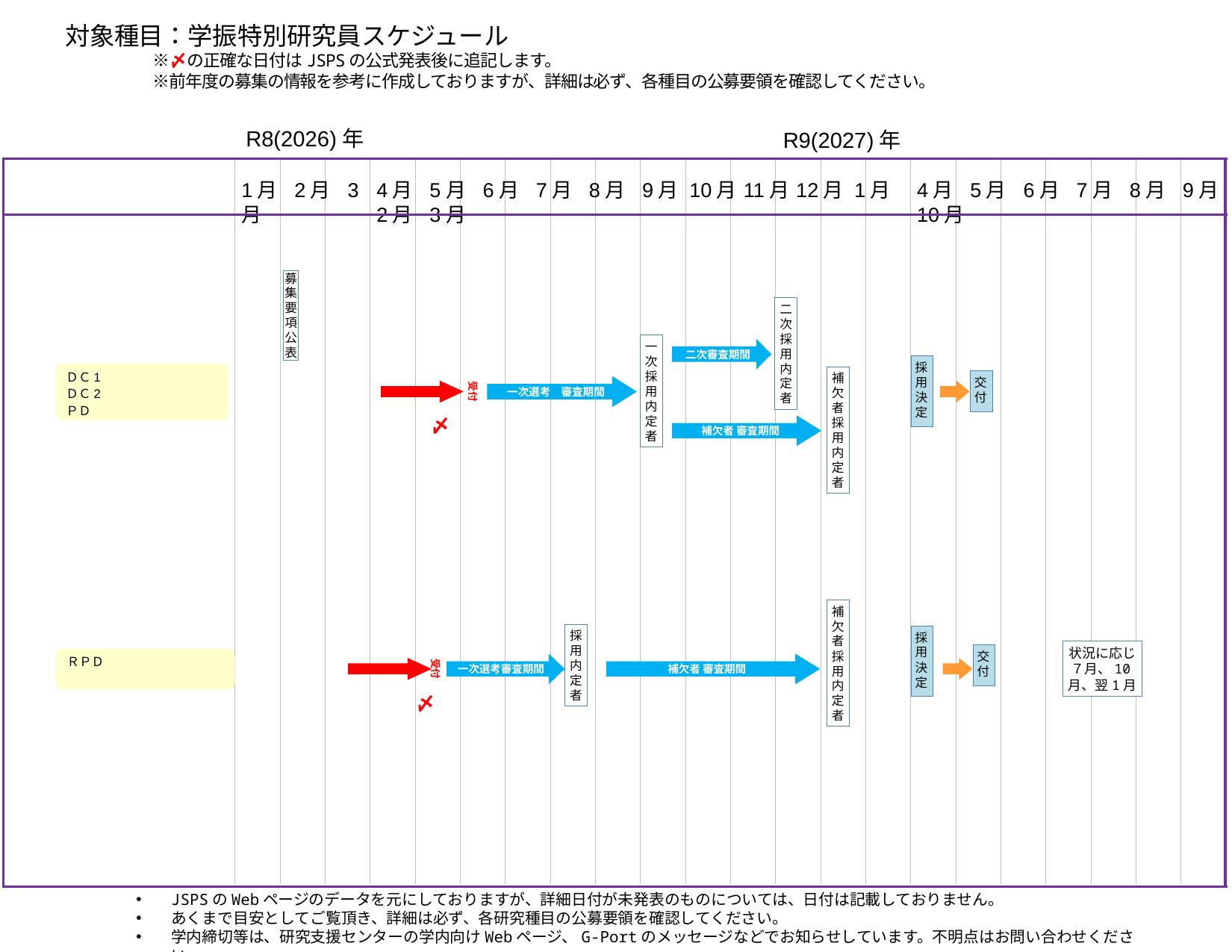

# 対象種目：学振特別研究員スケジュール ※〆の正確な日付はJSPSの公式発表後に追記します。 ※前年度の募集の情報を参考に作成しておりますが、詳細は必ず、各種目の公募要領を確認してください。
R8(2026)年
R9(2027)年

1月 2月 3月
4月 5月 6月 7月 8月 9月 10月11月12月 1月 2月 3月
4月 5月 6月 7月 8月 9月 10月

募集
要項
公表
二次採用内定者
一次採用内定者
二次審査期間
採用決定

ＤＣ1
ＤＣ2
ＰＤ
補欠者採用内定者
交付
一次選考　審査期間
受付

補欠者 審査期間
〆
補欠者採用内定者
採用内定者
採用決定
状況に応じ
７月、10月、翌1月
交付

ＲＰＤ
一次選考審査期間
補欠者 審査期間
受付

〆
JSPSのWebページのデータを元にしておりますが、詳細日付が未発表のものについては、日付は記載しておりません。
あくまで目安としてご覧頂き、詳細は必ず、各研究種目の公募要領を確認してください。
学内締切等は、研究支援センターの学内向けWebページ、G-Portのメッセージなどでお知らせしています。不明点はお問い合わせください。